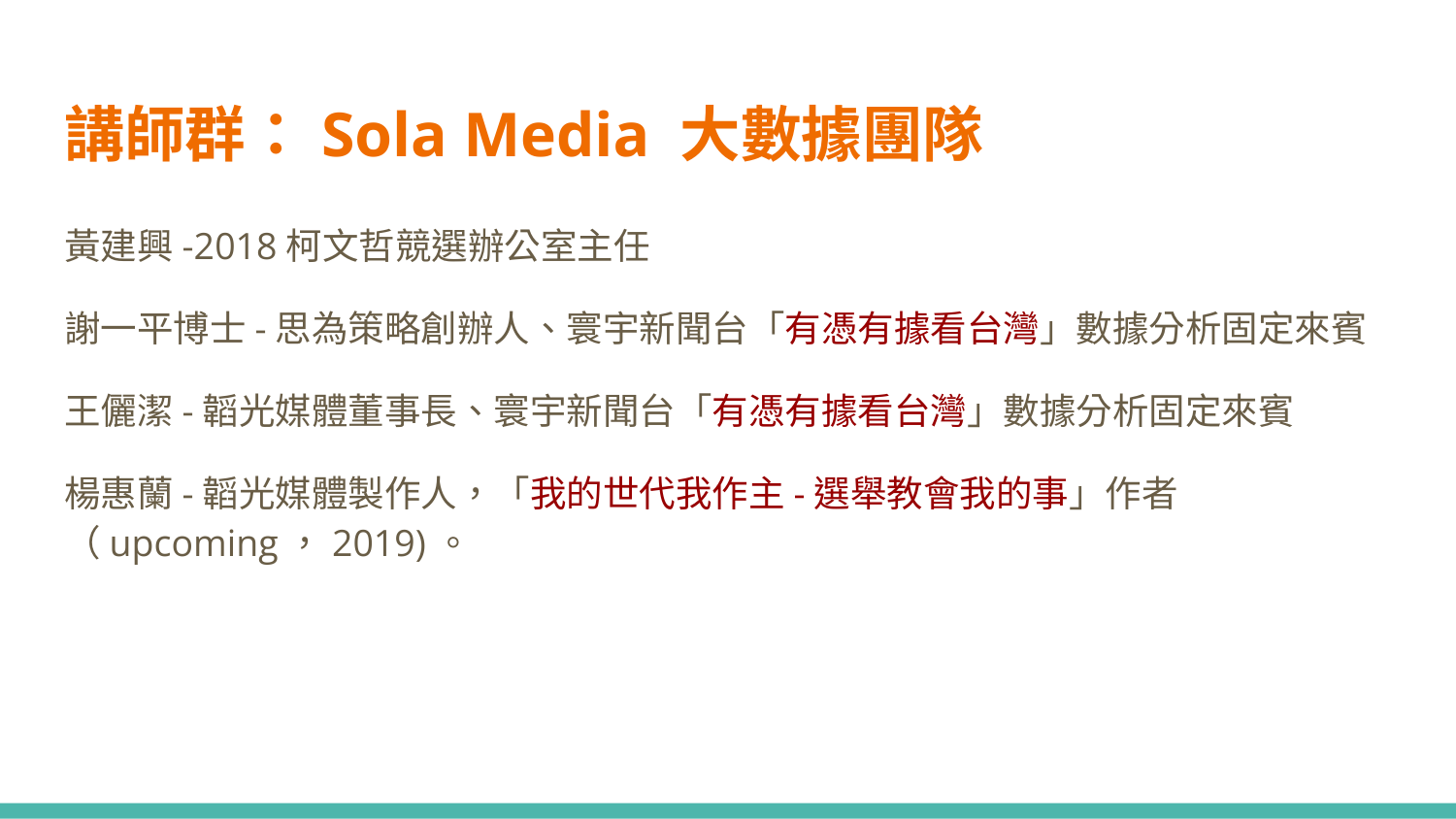

# 講師群：Sola Media 大數據團隊
黃建興-2018柯文哲競選辦公室主任
謝一平博士-思為策略創辦人、寰宇新聞台「有憑有據看台灣」數據分析固定來賓
王儷潔-韜光媒體董事長、寰宇新聞台「有憑有據看台灣」數據分析固定來賓
楊惠蘭-韜光媒體製作人，「我的世代我作主-選舉教會我的事」作者（upcoming，2019)。